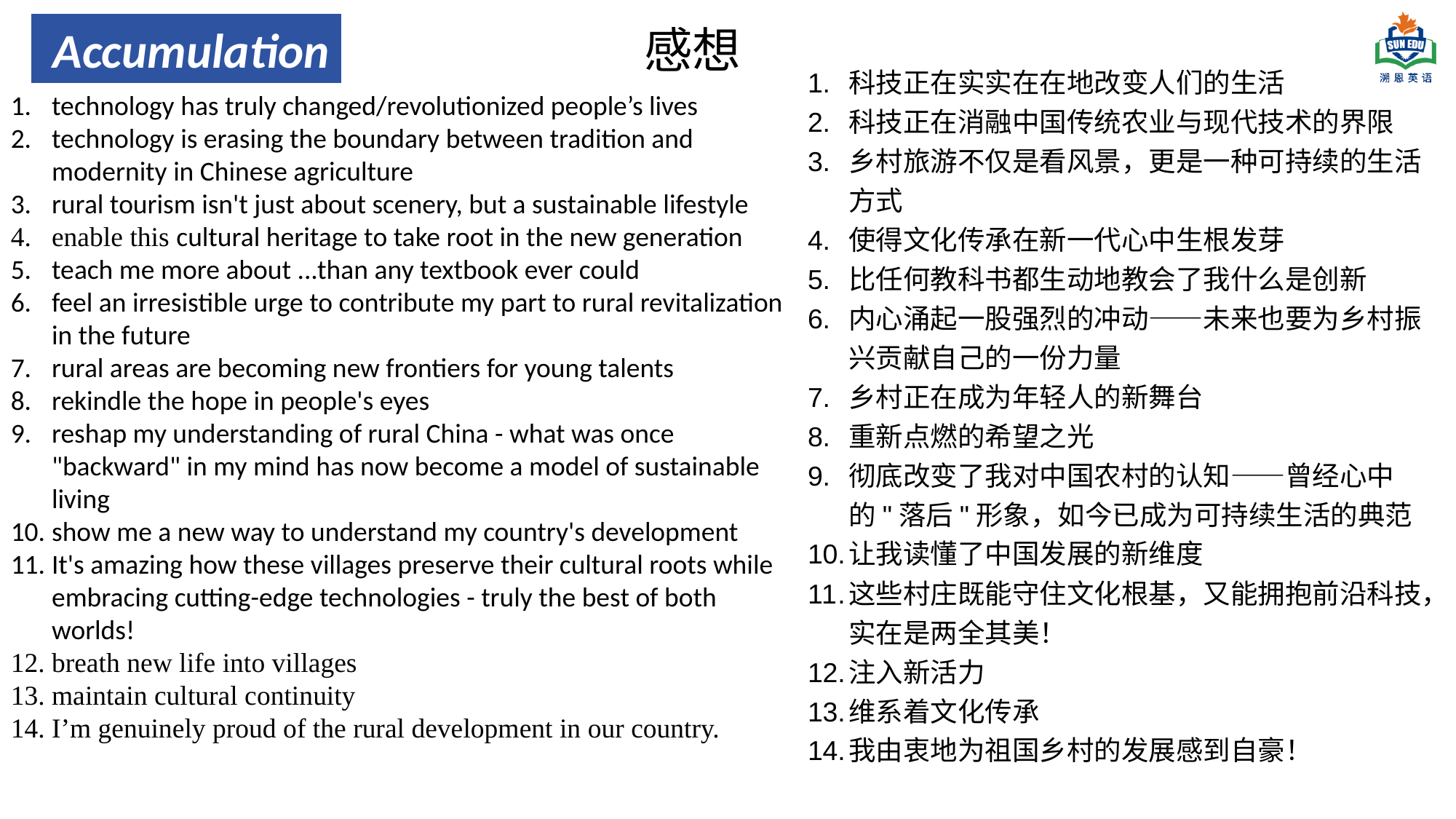

Accumulation
感想
科技正在实实在在地改变人们的生活
科技正在消融中国传统农业与现代技术的界限
乡村旅游不仅是看风景，更是一种可持续的生活方式
使得文化传承在新一代心中生根发芽
比任何教科书都生动地教会了我什么是创新
内心涌起一股强烈的冲动——未来也要为乡村振兴贡献自己的一份力量
乡村正在成为年轻人的新舞台
重新点燃的希望之光
彻底改变了我对中国农村的认知——曾经心中的"落后"形象，如今已成为可持续生活的典范
让我读懂了中国发展的新维度
这些村庄既能守住文化根基，又能拥抱前沿科技，实在是两全其美！
注入新活力
维系着文化传承
我由衷地为祖国乡村的发展感到自豪！

technology has truly changed/revolutionized people’s lives
technology is erasing the boundary between tradition and modernity in Chinese agriculture
rural tourism isn't just about scenery, but a sustainable lifestyle
enable this cultural heritage to take root in the new generation
teach me more about ...than any textbook ever could
feel an irresistible urge to contribute my part to rural revitalization in the future
rural areas are becoming new frontiers for young talents
rekindle the hope in people's eyes
reshap my understanding of rural China - what was once "backward" in my mind has now become a model of sustainable living
show me a new way to understand my country's development
It's amazing how these villages preserve their cultural roots while embracing cutting-edge technologies - truly the best of both worlds!
breath new life into villages
maintain cultural continuity
I’m genuinely proud of the rural development in our country.